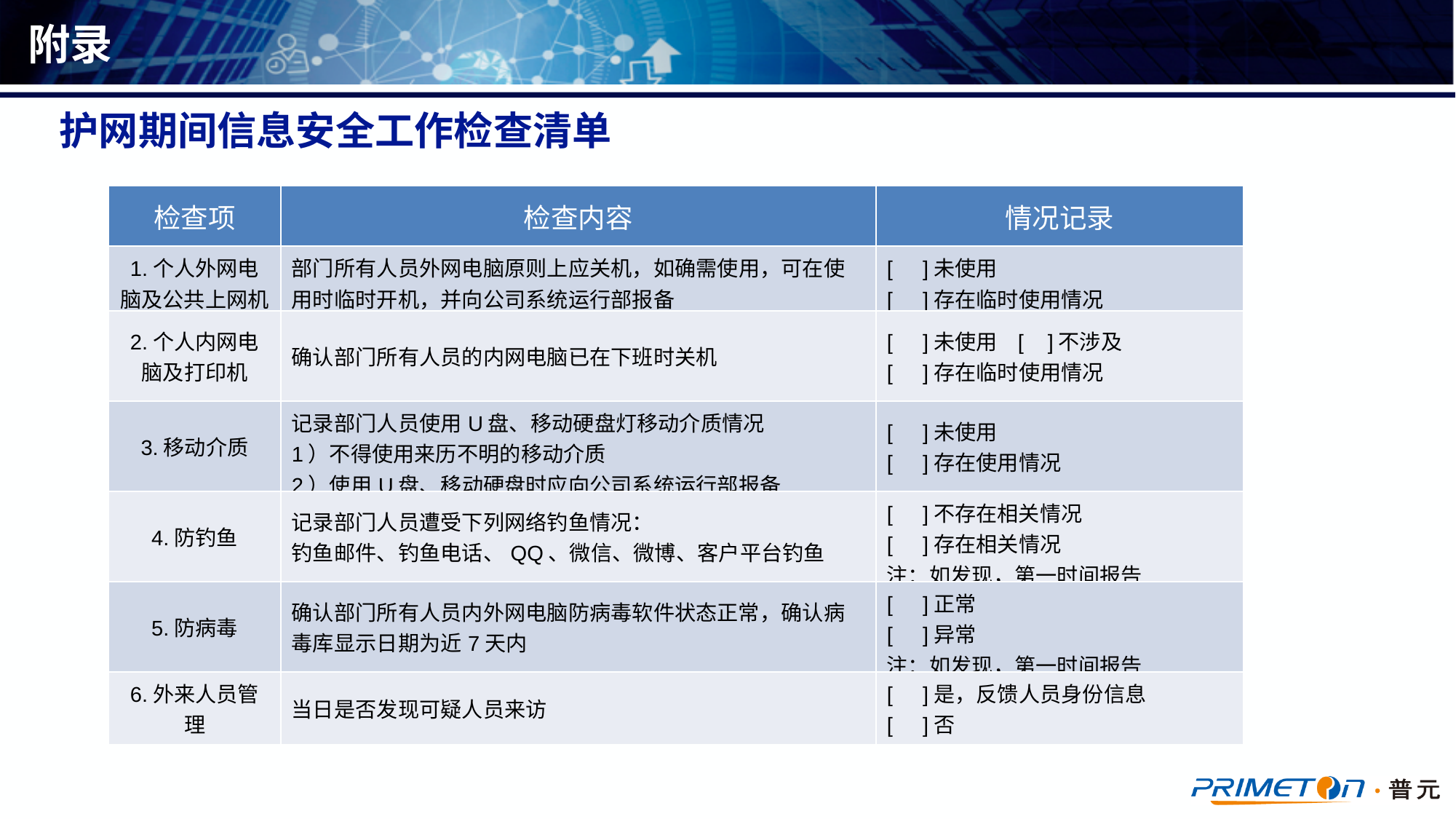

# 附录
护网期间信息安全工作检查清单
| 检查项 | 检查内容 | 情况记录 |
| --- | --- | --- |
| 1.个人外网电脑及公共上网机 | 部门所有人员外网电脑原则上应关机，如确需使用，可在使用时临时开机，并向公司系统运行部报备 | [ ]未使用 [ ]存在临时使用情况 |
| 2.个人内网电脑及打印机 | 确认部门所有人员的内网电脑已在下班时关机 | [ ]未使用 [ ]不涉及 [ ]存在临时使用情况 |
| 3.移动介质 | 记录部门人员使用U盘、移动硬盘灯移动介质情况 1）不得使用来历不明的移动介质 2）使用U盘、移动硬盘时应向公司系统运行部报备 | [ ]未使用 [ ]存在使用情况 |
| 4.防钓鱼 | 记录部门人员遭受下列网络钓鱼情况： 钓鱼邮件、钓鱼电话、QQ、微信、微博、客户平台钓鱼 | [ ]不存在相关情况 [ ]存在相关情况 注：如发现，第一时间报告 |
| 5.防病毒 | 确认部门所有人员内外网电脑防病毒软件状态正常，确认病毒库显示日期为近7天内 | [ ]正常 [ ]异常 注：如发现，第一时间报告 |
| 6.外来人员管理 | 当日是否发现可疑人员来访 | [ ]是，反馈人员身份信息 [ ]否 |